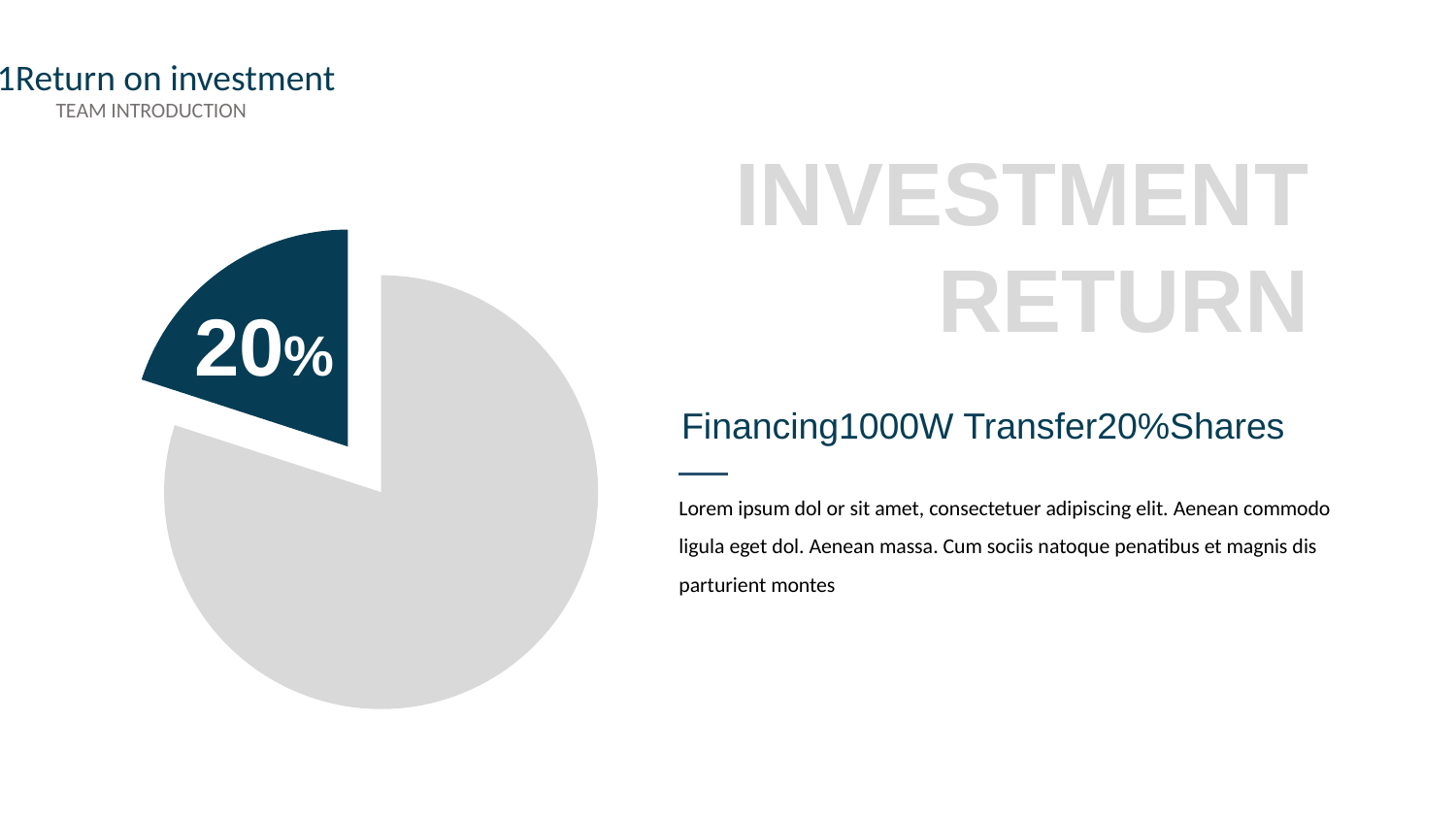

5.1Return on investment
TEAM INTRODUCTION
INVESTMENT
RETURN

### Chart

| Category | 销售额 |
|---|---|
| 第一季度 | 8.0 |
| 第二季度 | 2.0 |
20%
Financing1000W Transfer20%Shares
Lorem ipsum dol or sit amet, consectetuer adipiscing elit. Aenean commodo ligula eget dol. Aenean massa. Cum sociis natoque penatibus et magnis dis parturient montes